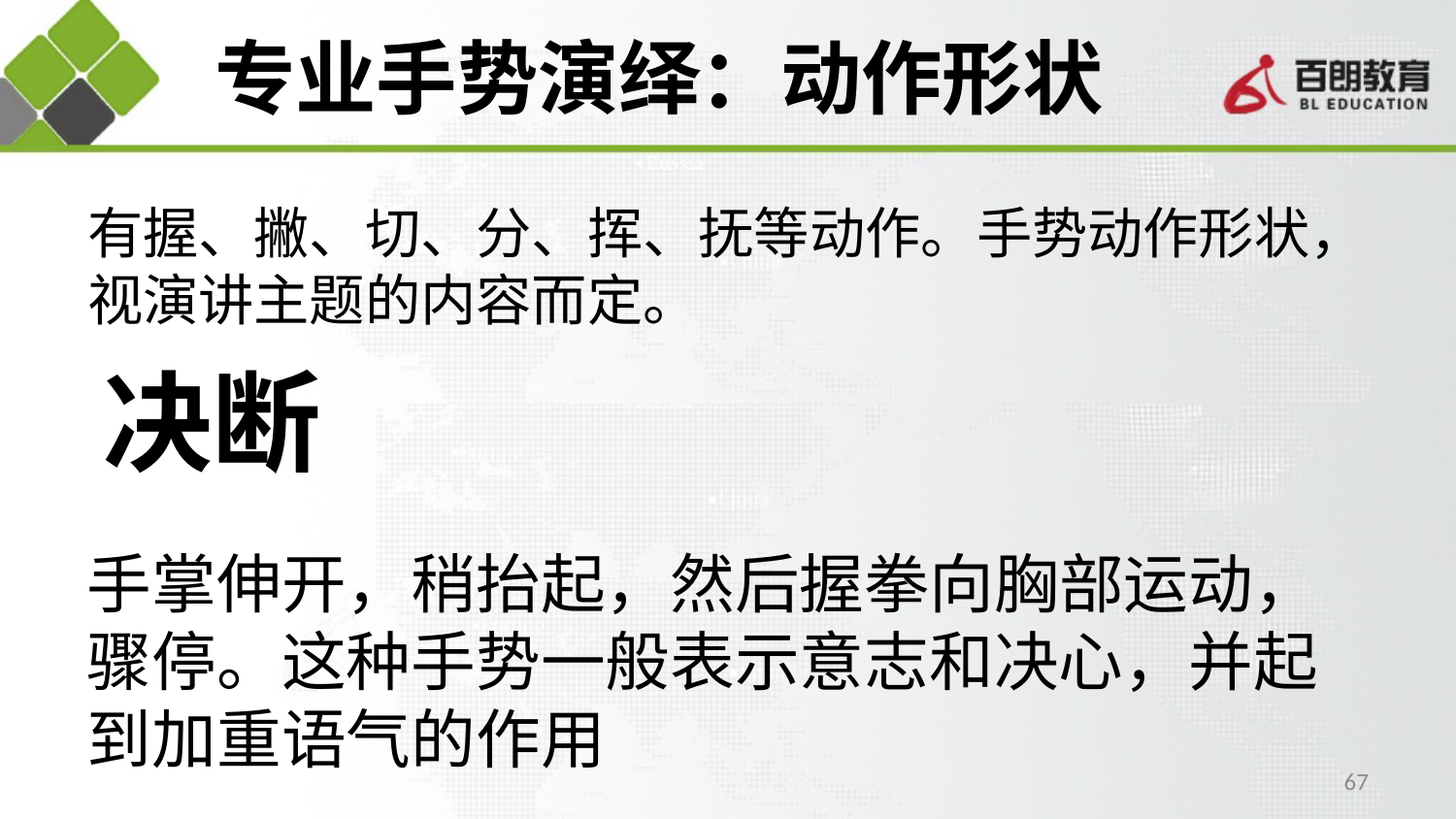

# 专业手势演绎：动作形状
有握、撇、切、分、挥、抚等动作。手势动作形状，视演讲主题的内容而定。
决断
手掌伸开，稍抬起，然后握拳向胸部运动，骤停。这种手势一般表示意志和决心，并起到加重语气的作用
67